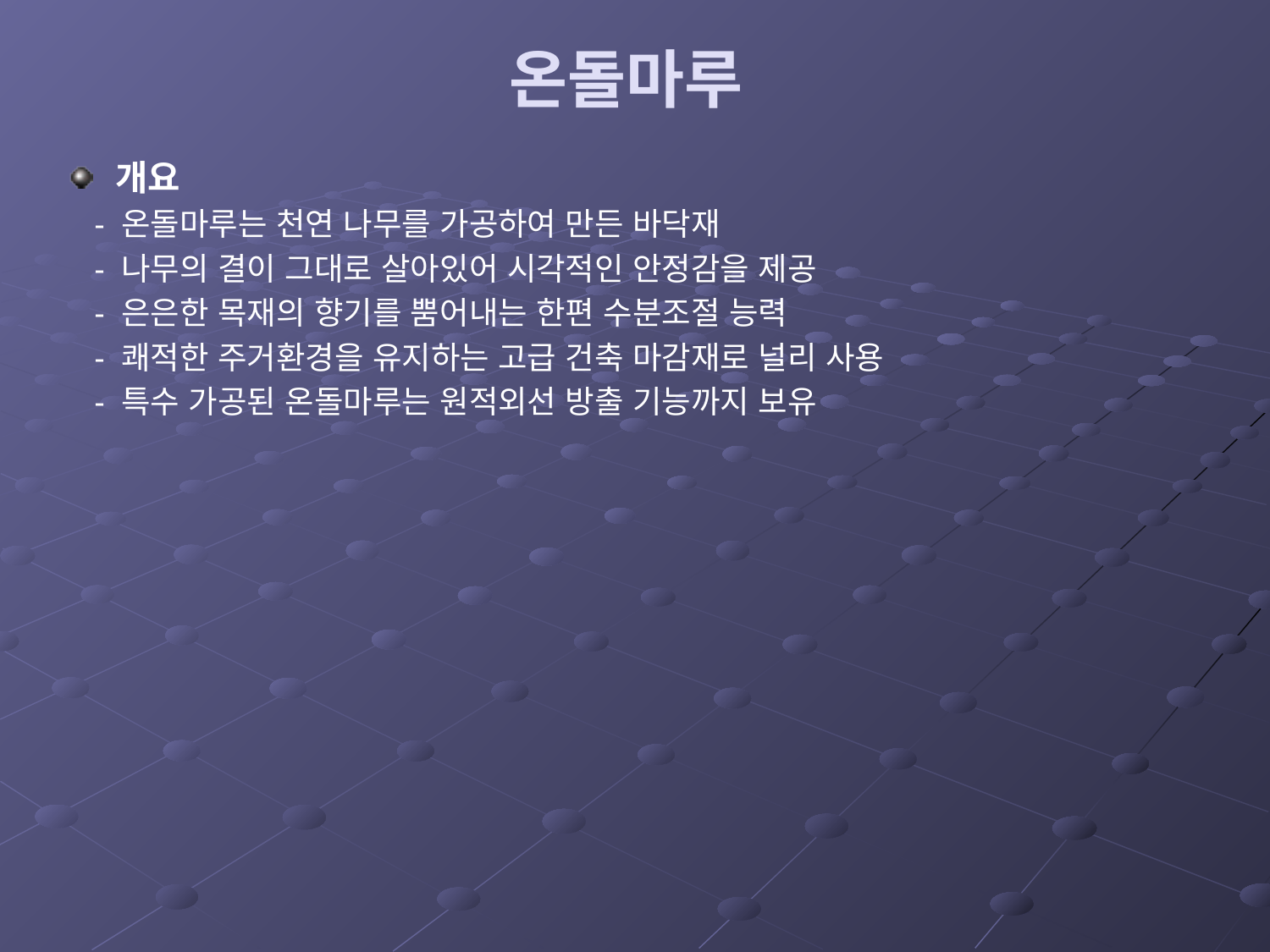

# 온돌마루
개요
   - 온돌마루는 천연 나무를 가공하여 만든 바닥재
   - 나무의 결이 그대로 살아있어 시각적인 안정감을 제공
   - 은은한 목재의 향기를 뿜어내는 한편 수분조절 능력
   - 쾌적한 주거환경을 유지하는 고급 건축 마감재로 널리 사용
   - 특수 가공된 온돌마루는 원적외선 방출 기능까지 보유